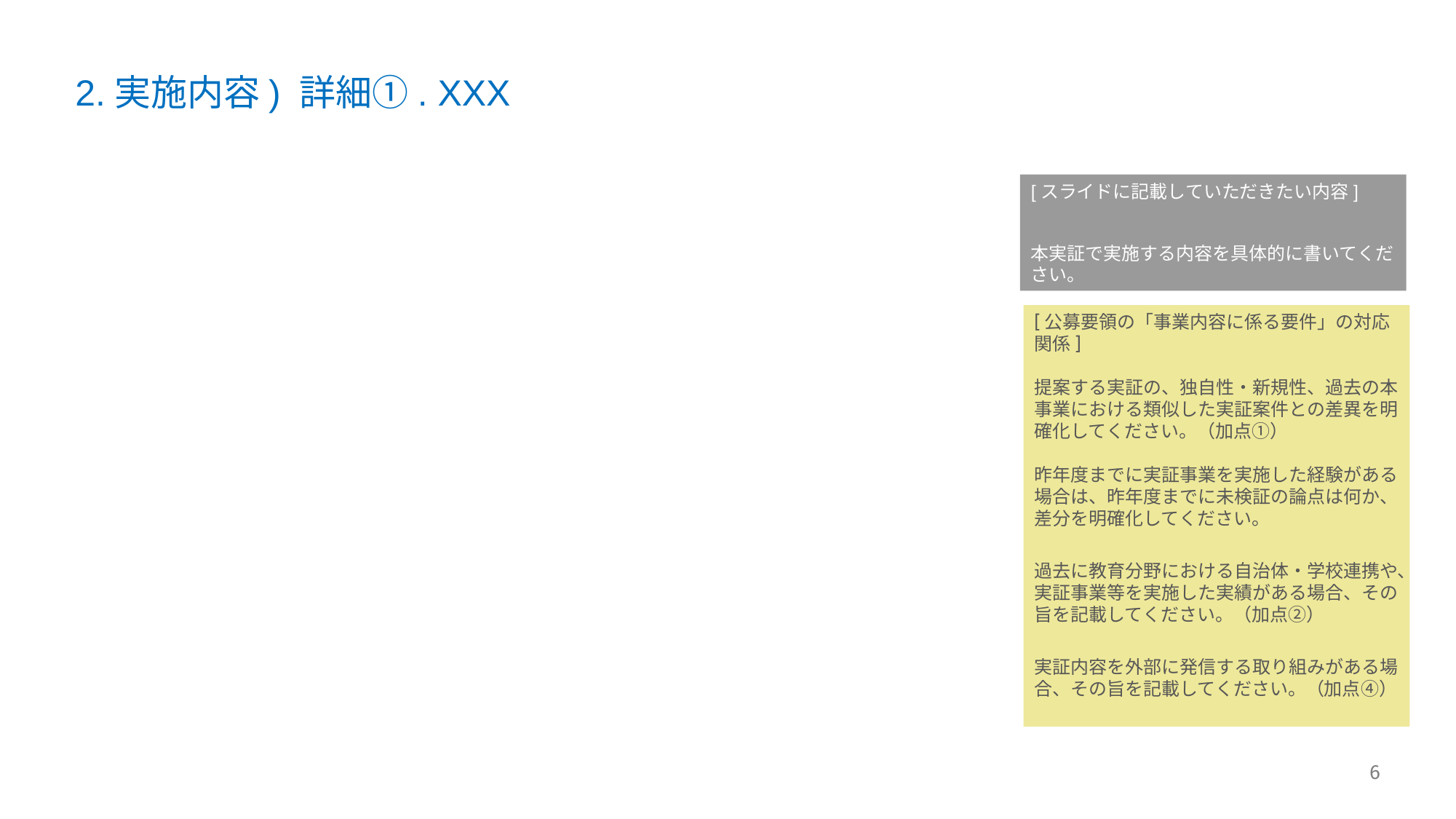

# 2.実施内容) 詳細①. XXX
[スライドに記載していただきたい内容]

本実証で実施する内容を具体的に書いてください。
[公募要領の「事業内容に係る要件」の対応関係]

提案する実証の、独自性・新規性、過去の本事業における類似した実証案件との差異を明確化してください。（加点①）

昨年度までに実証事業を実施した経験がある場合は、昨年度までに未検証の論点は何か、差分を明確化してください。

過去に教育分野における自治体・学校連携や、実証事業等を実施した実績がある場合、その旨を記載してください。（加点②）

実証内容を外部に発信する取り組みがある場合、その旨を記載してください。（加点④）